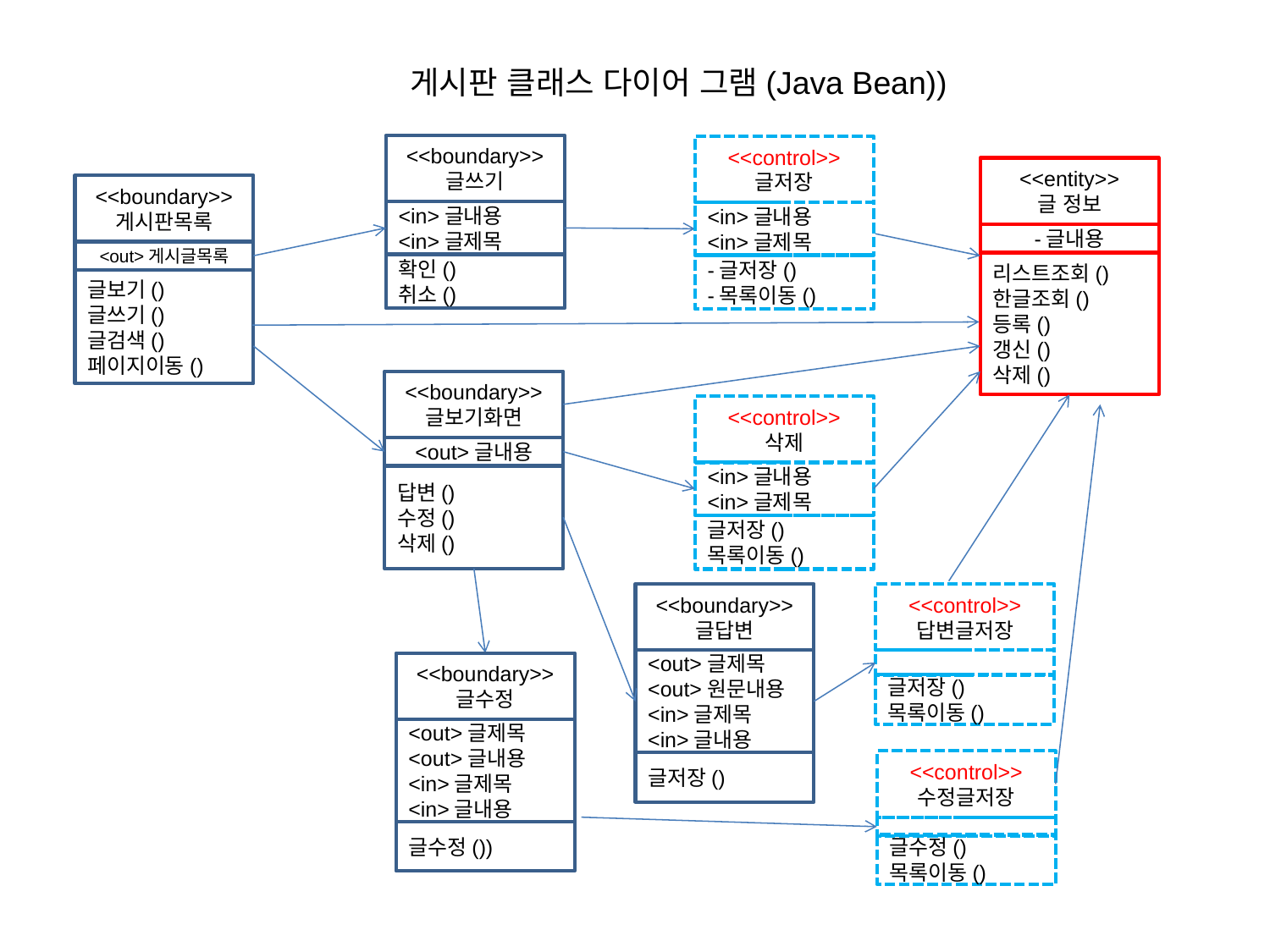

게시판 클래스 다이어 그램(Java Bean))
<<boundary>>
글쓰기
<in>글내용
<in>글제목
확인()
취소()
<<control>>
글저장
<in>글내용
<in>글제목
-글저장()
-목록이동()
<<entity>>
글 정보
-글내용
리스트조회()
한글조회()
등록()
갱신()
삭제()
<<boundary>>
게시판목록
<out>게시글목록
글보기()
글쓰기()
글검색()
페이지이동()
<<boundary>>
글보기화면
<out>글내용
답변()
수정()
삭제()
<<control>>
삭제
<in>글내용
<in>글제목
글저장()
목록이동()
<<control>>
답변글저장

글저장()
목록이동()
<<boundary>>
글답변
<out>글제목
<out>원문내용
<in>글제목
<in>글내용
글저장()
<<boundary>>
글수정
<out>글제목
<out>글내용
<in>글제목
<in>글내용
글수정())
<<control>>
수정글저장

글수정()
목록이동()